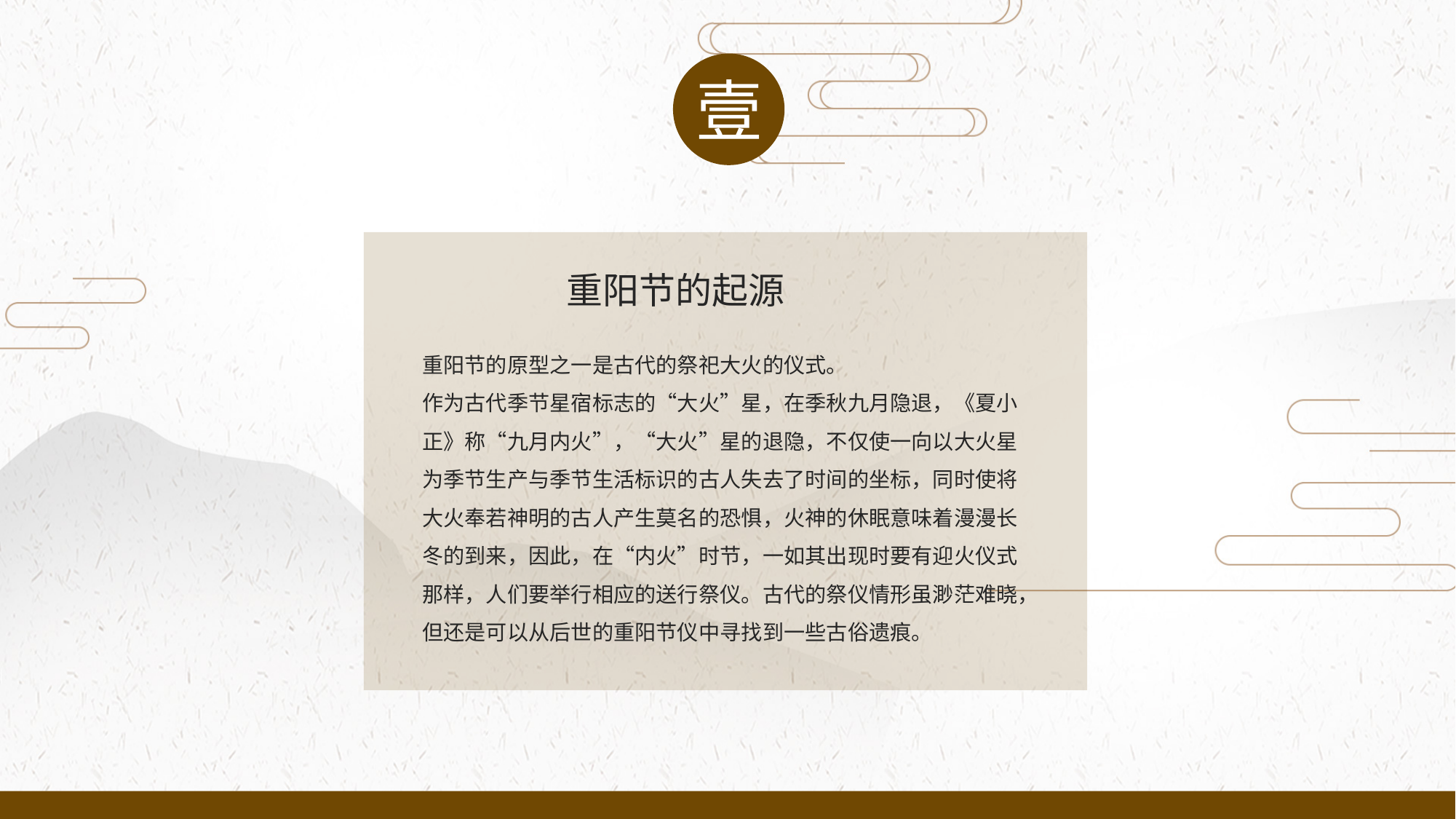

壹

重阳节的起源
重阳节的原型之一是古代的祭祀大火的仪式。
作为古代季节星宿标志的“大火”星，在季秋九月隐退，《夏小正》称“九月内火”，“大火”星的退隐，不仅使一向以大火星为季节生产与季节生活标识的古人失去了时间的坐标，同时使将大火奉若神明的古人产生莫名的恐惧，火神的休眠意味着漫漫长冬的到来，因此，在“内火”时节，一如其出现时要有迎火仪式那样，人们要举行相应的送行祭仪。古代的祭仪情形虽渺茫难晓，但还是可以从后世的重阳节仪中寻找到一些古俗遗痕。